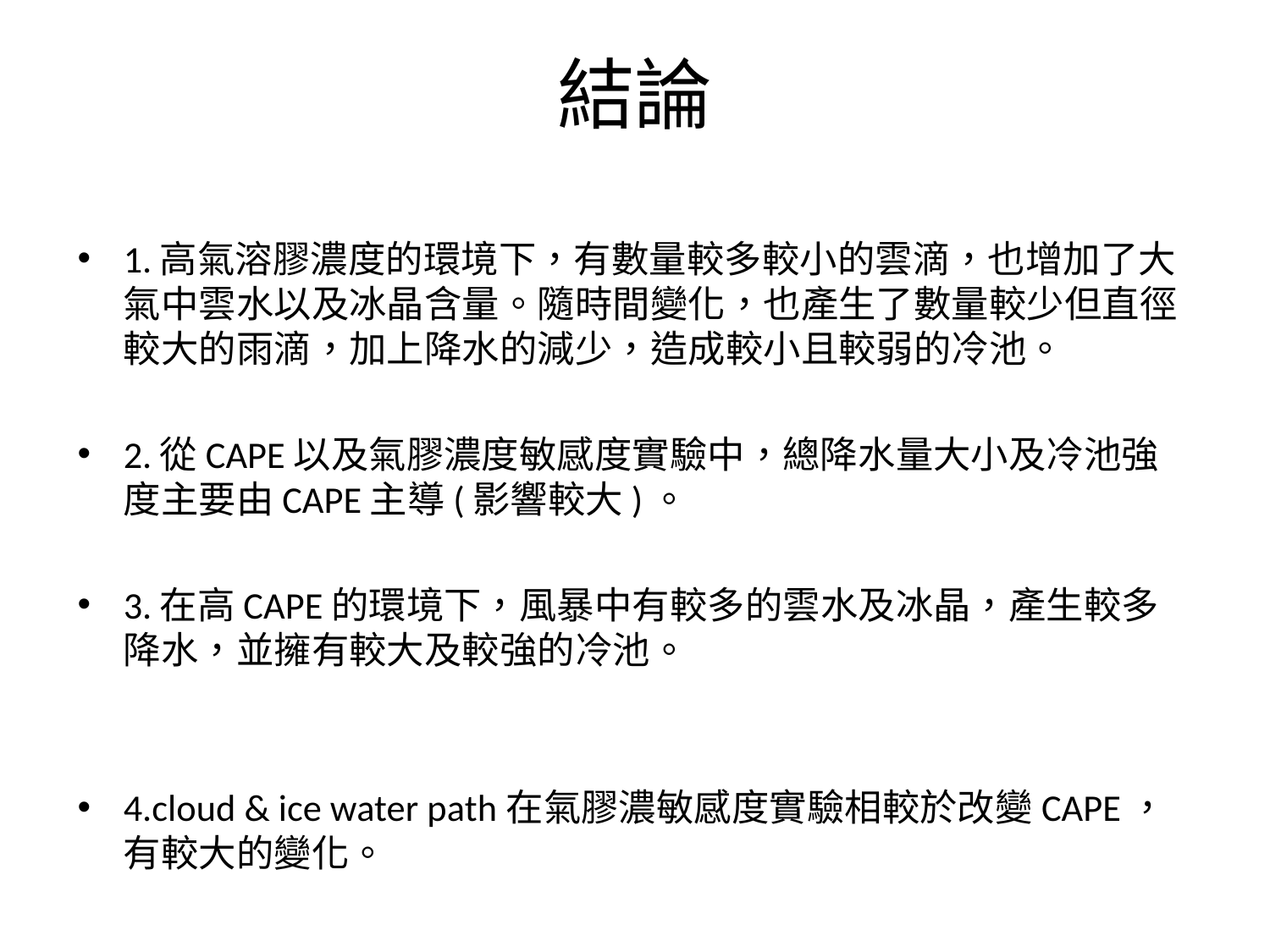

# 結論

1.高氣溶膠濃度的環境下，有數量較多較小的雲滴，也增加了大氣中雲水以及冰晶含量。隨時間變化，也產生了數量較少但直徑較大的雨滴，加上降水的減少，造成較小且較弱的冷池。

2.從CAPE以及氣膠濃度敏感度實驗中，總降水量大小及冷池強度主要由CAPE主導(影響較大)。

3.在高CAPE的環境下，風暴中有較多的雲水及冰晶，產生較多降水，並擁有較大及較強的冷池。

4.cloud & ice water path在氣膠濃敏感度實驗相較於改變CAPE，有較大的變化。